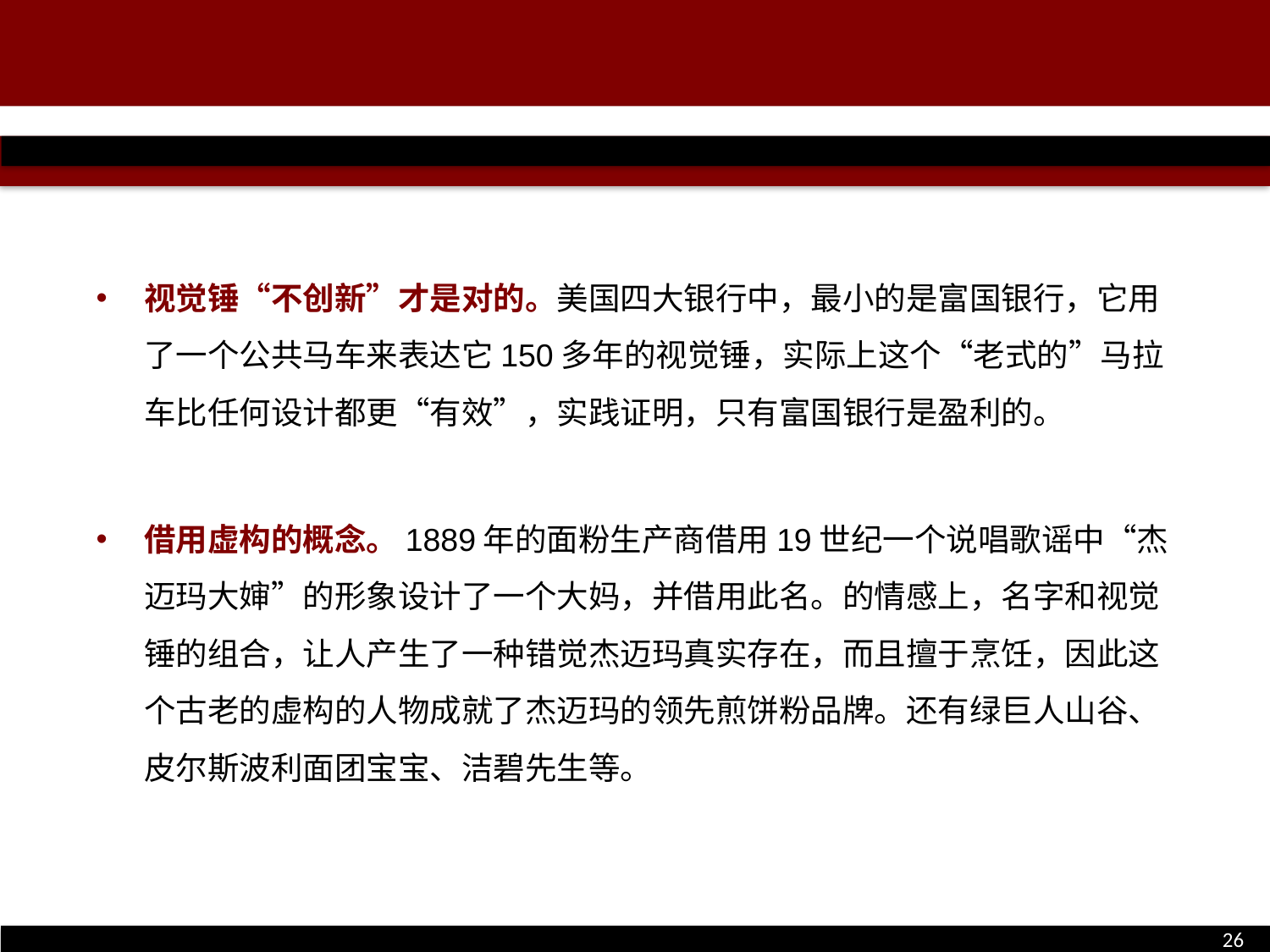

视觉锤“不创新”才是对的。美国四大银行中，最小的是富国银行，它用了一个公共马车来表达它150多年的视觉锤，实际上这个“老式的”马拉车比任何设计都更“有效”，实践证明，只有富国银行是盈利的。

借用虚构的概念。1889年的面粉生产商借用19世纪一个说唱歌谣中“杰迈玛大婶”的形象设计了一个大妈，并借用此名。的情感上，名字和视觉锤的组合，让人产生了一种错觉杰迈玛真实存在，而且擅于烹饪，因此这个古老的虚构的人物成就了杰迈玛的领先煎饼粉品牌。还有绿巨人山谷、皮尔斯波利面团宝宝、洁碧先生等。